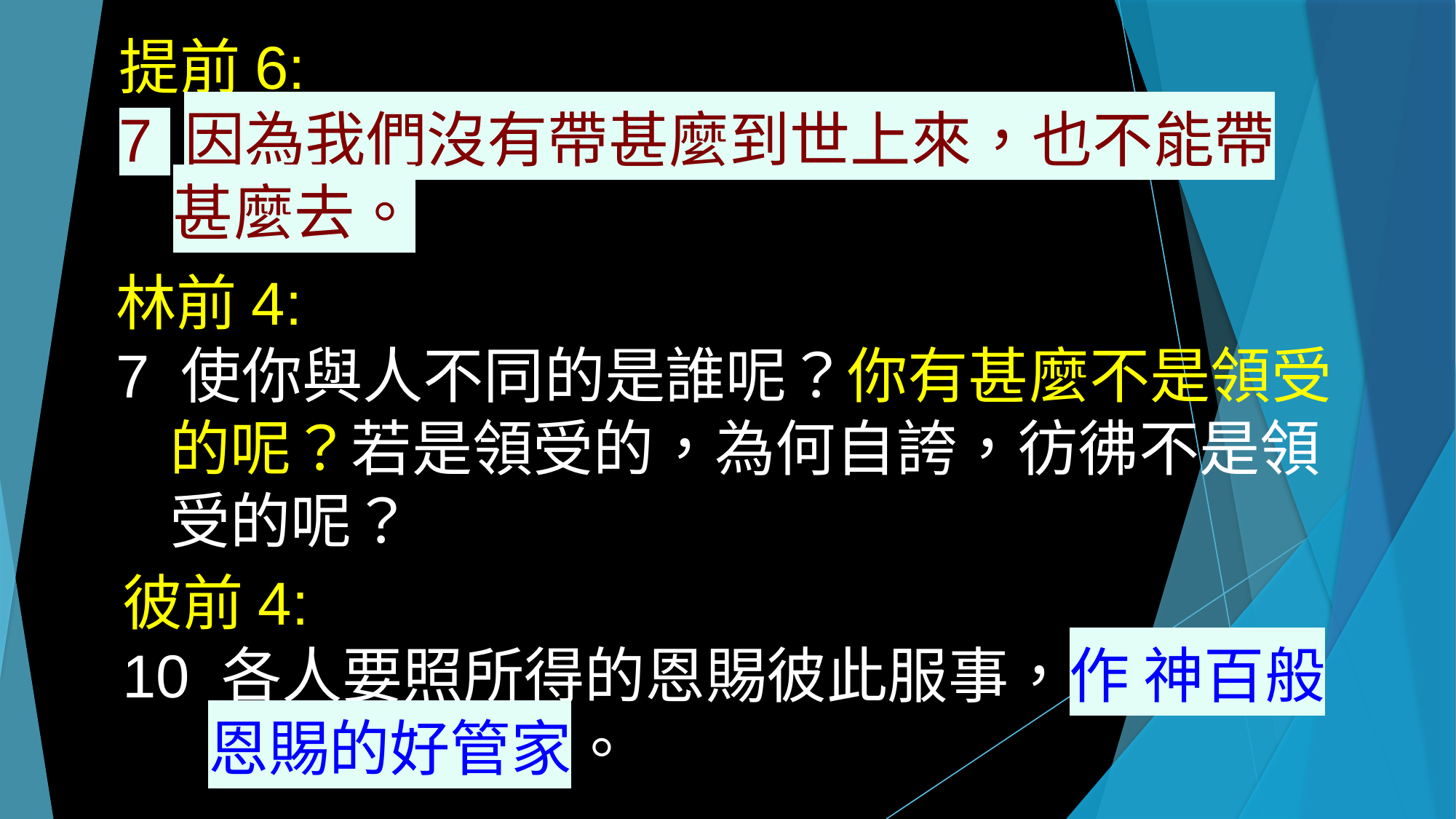

提前6:
7 因為我們沒有帶甚麼到世上來，也不能帶甚麼去。
林前4:
7 使你與人不同的是誰呢？你有甚麼不是領受的呢？若是領受的，為何自誇，彷彿不是領受的呢？
彼前4:
10 各人要照所得的恩賜彼此服事，作 神百般恩賜的好管家。